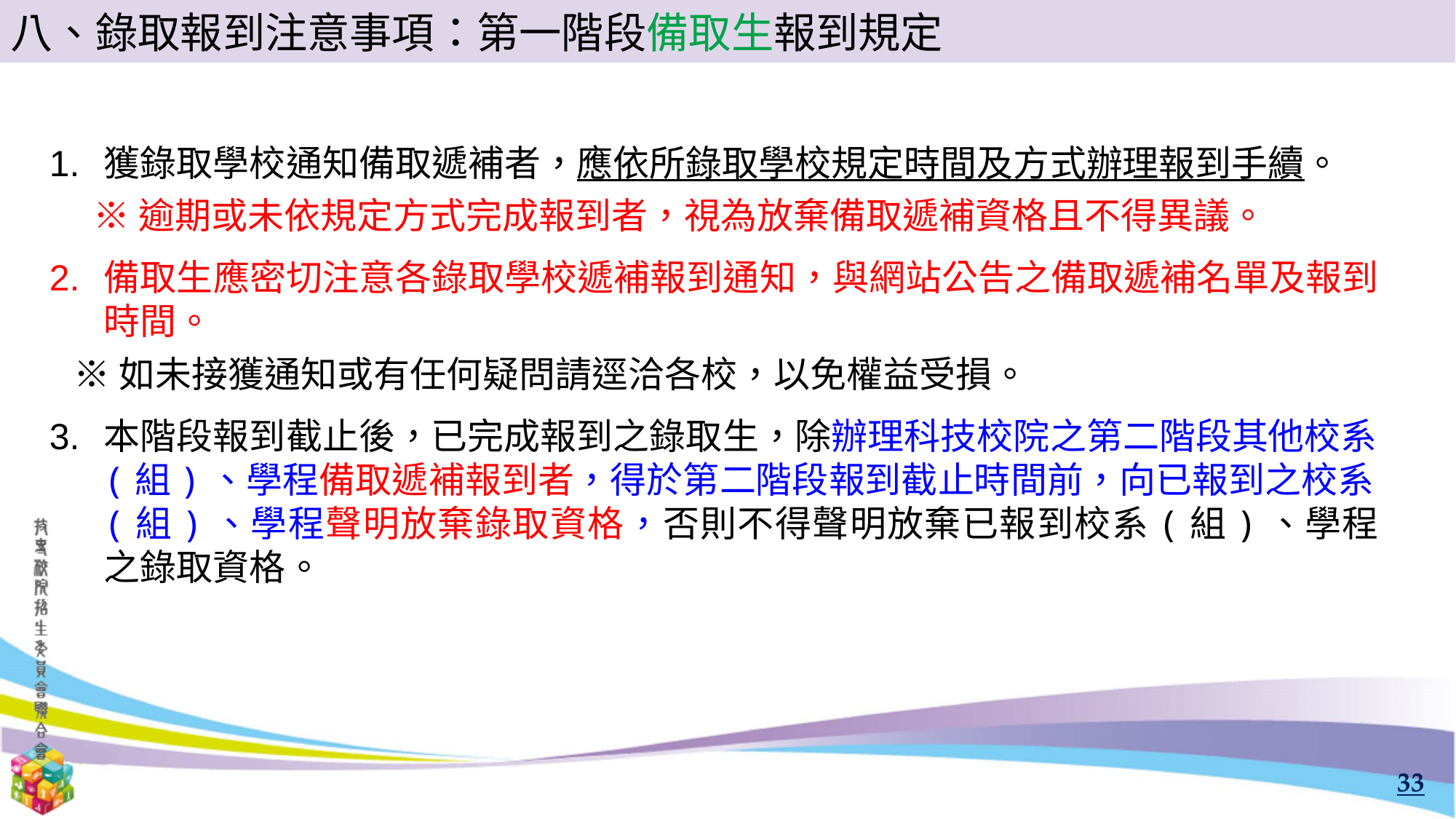

八、錄取報到注意事項：第一階段備取生報到規定
獲錄取學校通知備取遞補者，應依所錄取學校規定時間及方式辦理報到手續。
 ※逾期或未依規定方式完成報到者，視為放棄備取遞補資格且不得異議。
備取生應密切注意各錄取學校遞補報到通知，與網站公告之備取遞補名單及報到時間。
   ※如未接獲通知或有任何疑問請逕洽各校，以免權益受損。
本階段報到截止後，已完成報到之錄取生，除辦理科技校院之第二階段其他校系(組)、學程備取遞補報到者，得於第二階段報到截止時間前，向已報到之校系(組)、學程聲明放棄錄取資格，否則不得聲明放棄已報到校系(組)、學程之錄取資格。

33